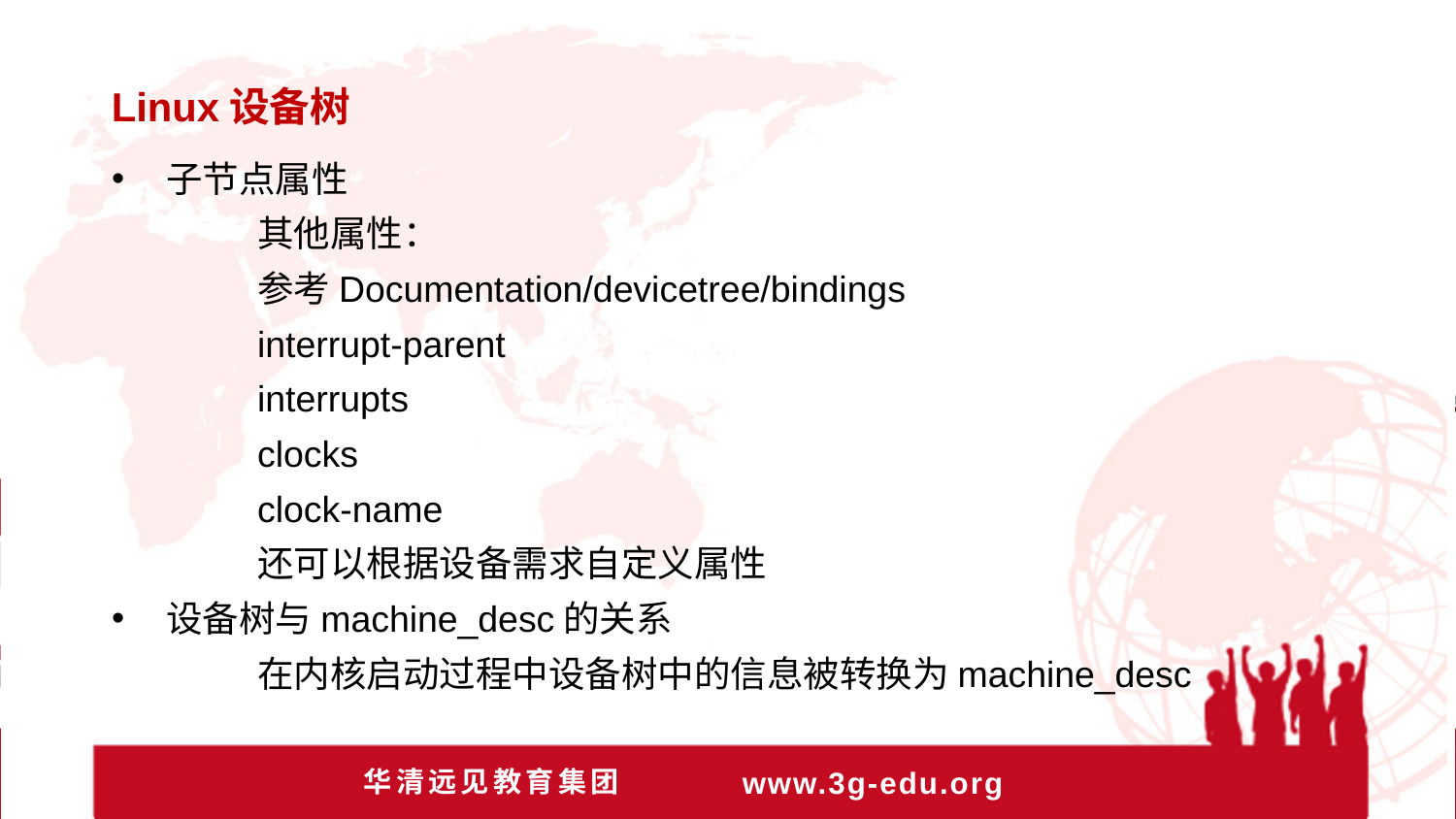

Linux设备树
子节点属性
	其他属性：
	参考Documentation/devicetree/bindings
	interrupt-parent
	interrupts
	clocks
	clock-name
	还可以根据设备需求自定义属性
设备树与machine_desc的关系
	在内核启动过程中设备树中的信息被转换为machine_desc